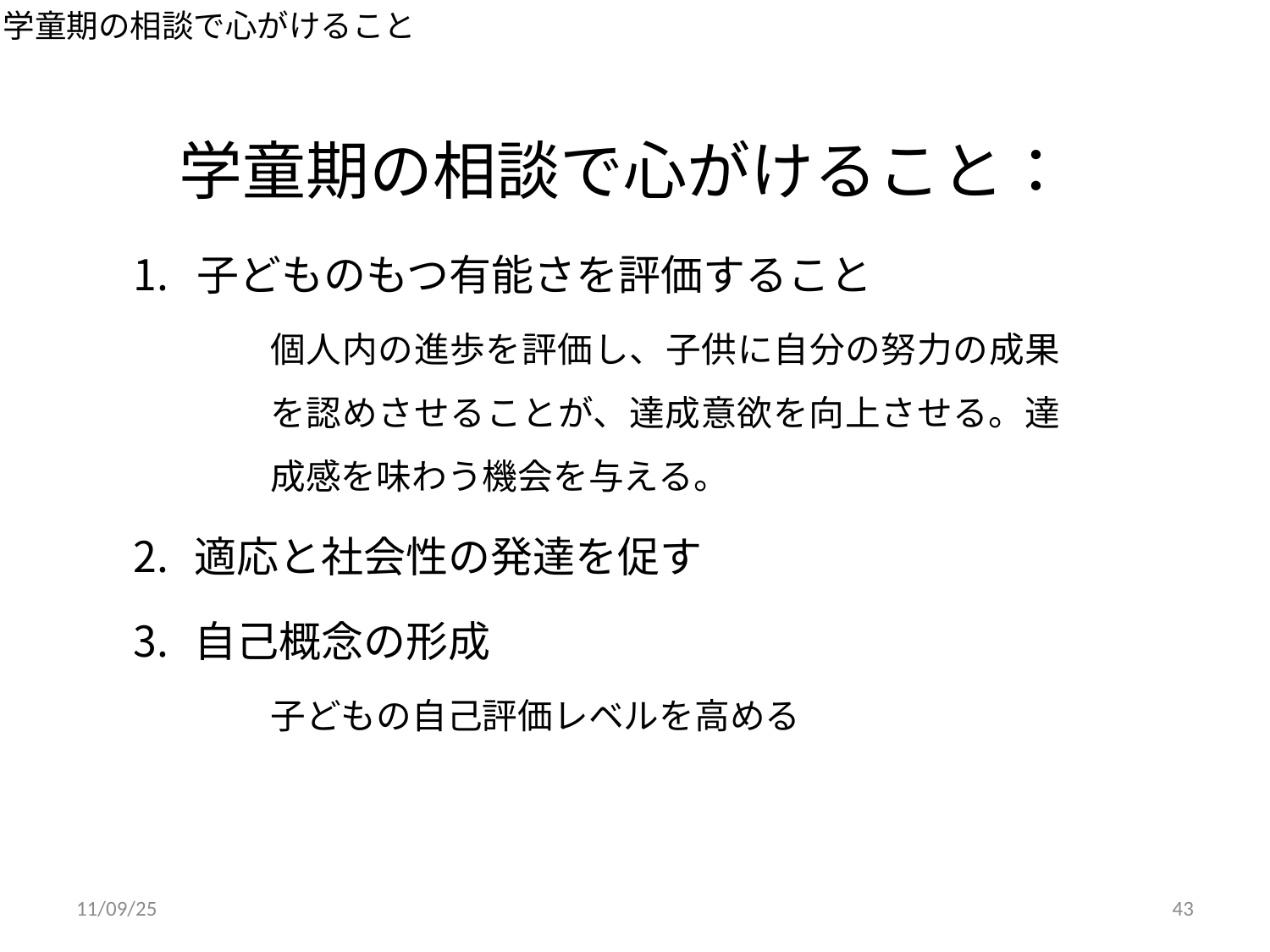

学童期の相談で心がけること
# 学童期の相談で心がけること：
子どものもつ有能さを評価すること
個人内の進歩を評価し、子供に自分の努力の成果を認めさせることが、達成意欲を向上させる。達成感を味わう機会を与える。
適応と社会性の発達を促す
自己概念の形成
子どもの自己評価レベルを高める
11/09/25
43